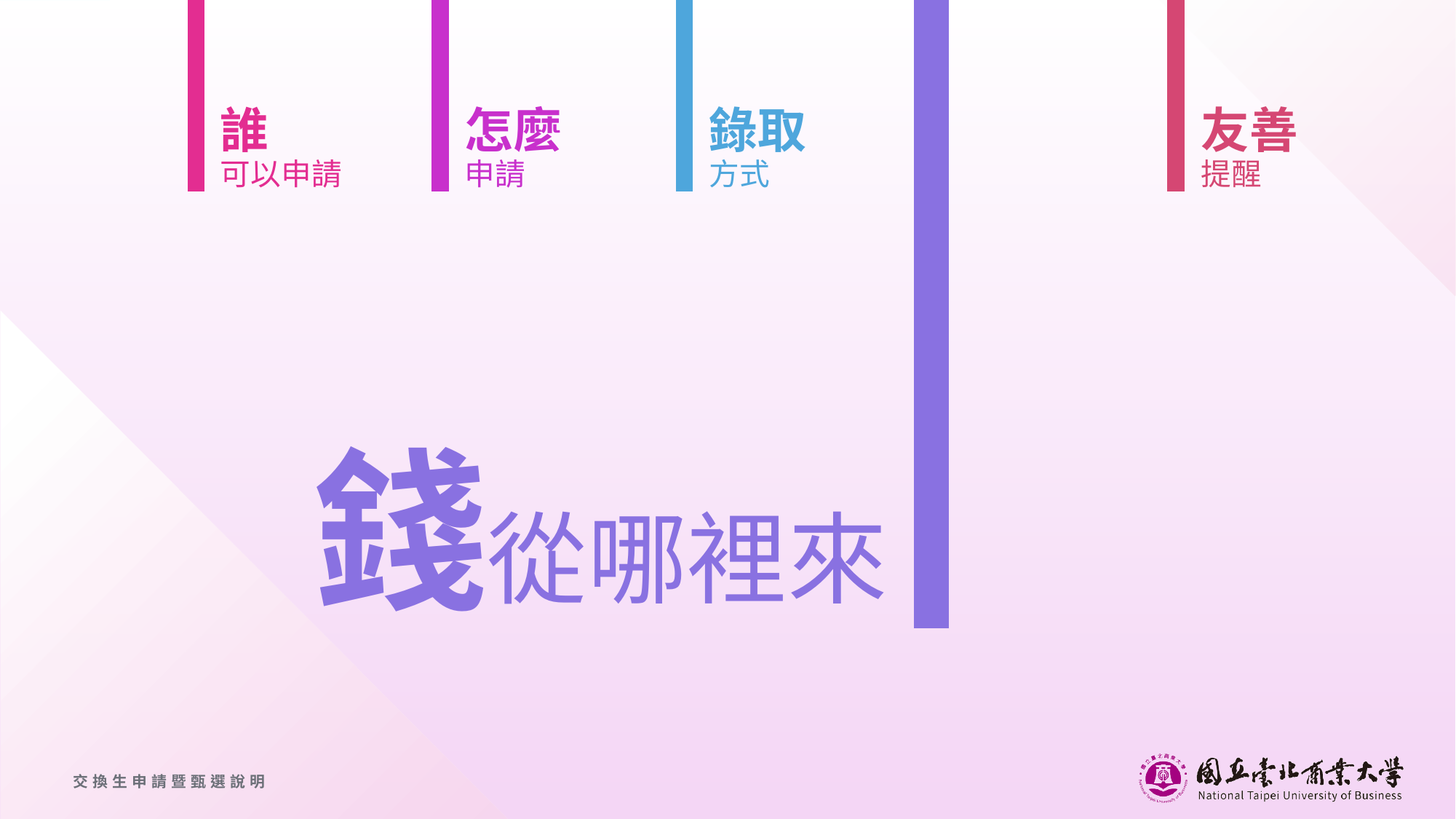

誰
可以申請
怎麼
申請
錄取
方式
友善
提醒
# 錢從哪裡來
交換生申請暨甄選說明